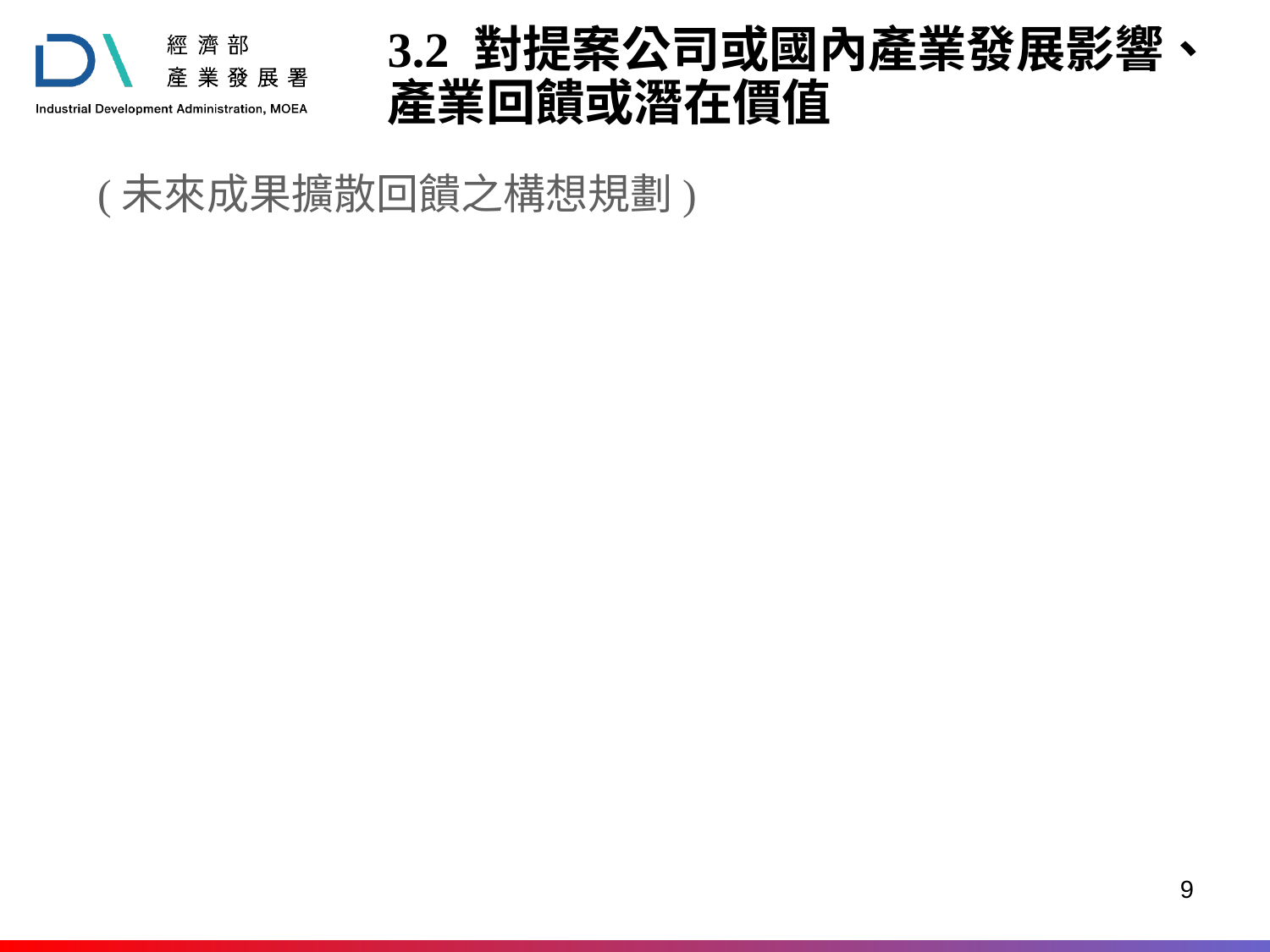

3.2 對提案公司或國內產業發展影響、產業回饋或潛在價值
(未來成果擴散回饋之構想規劃)

9